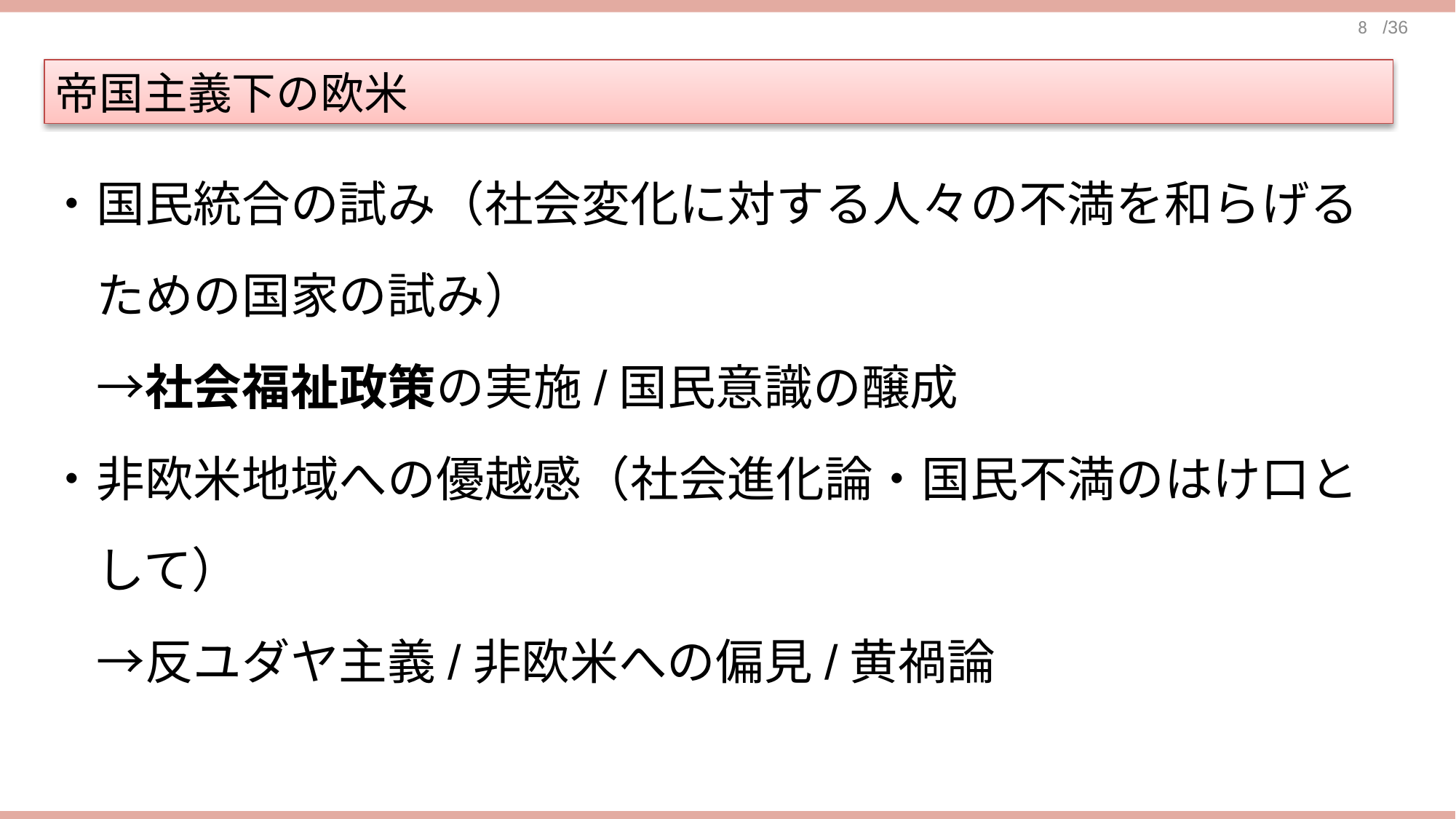

帝国主義下の欧米
・国民統合の試み（社会変化に対する人々の不満を和らげる
　ための国家の試み）
　→社会福祉政策の実施/国民意識の醸成
・非欧米地域への優越感（社会進化論・国民不満のはけ口と
　して）
　→反ユダヤ主義/非欧米への偏見/黄禍論